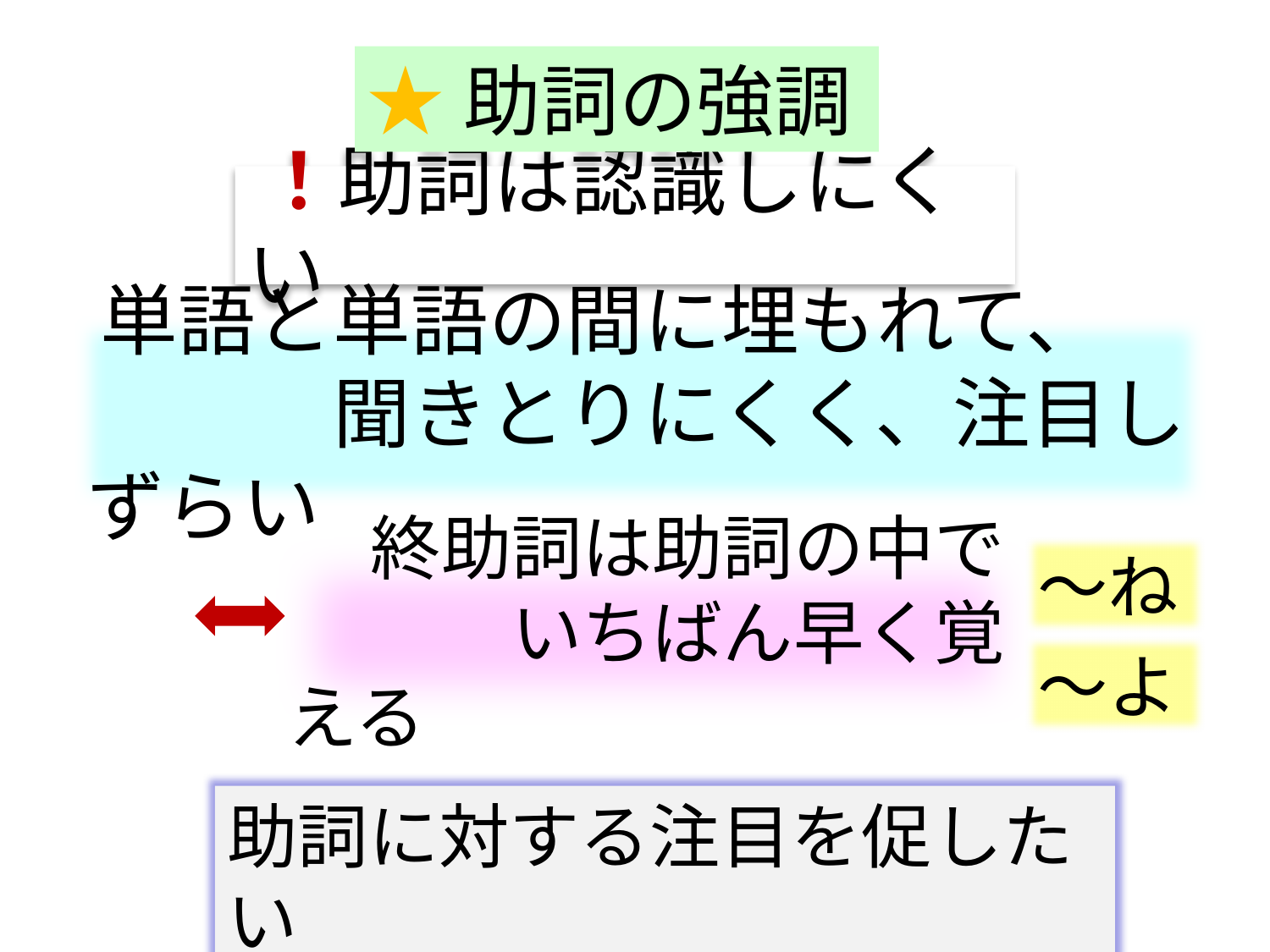

★助詞の強調
！助詞は認識しにくい
単語と単語の間に埋もれて、
　　　聞きとりにくく、注目しずらい
　終助詞は助詞の中で
　　　いちばん早く覚える
～ね

～よ
助詞に対する注目を促したい